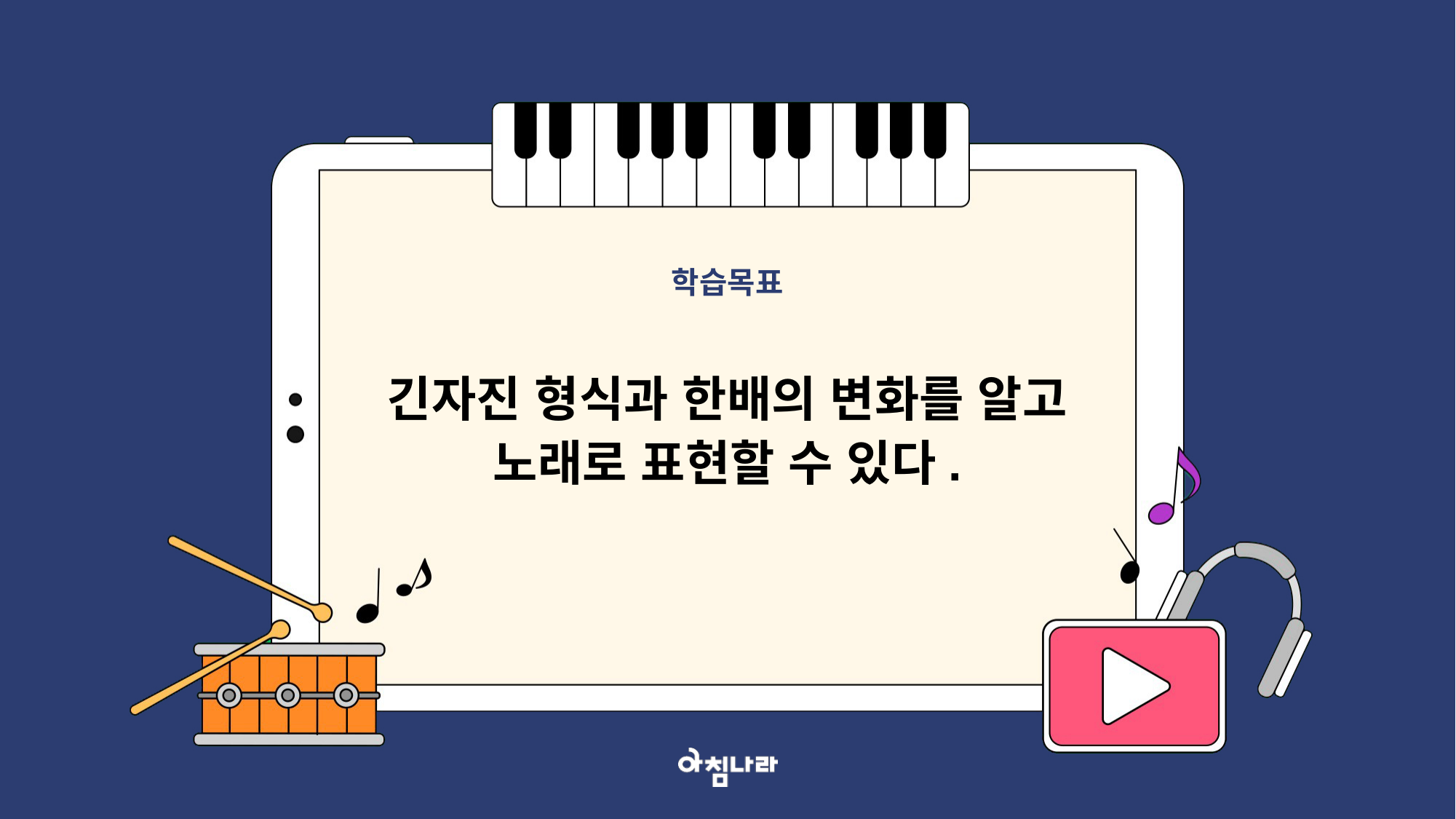

학습목표
긴자진 형식과 한배의 변화를 알고
노래로 표현할 수 있다.